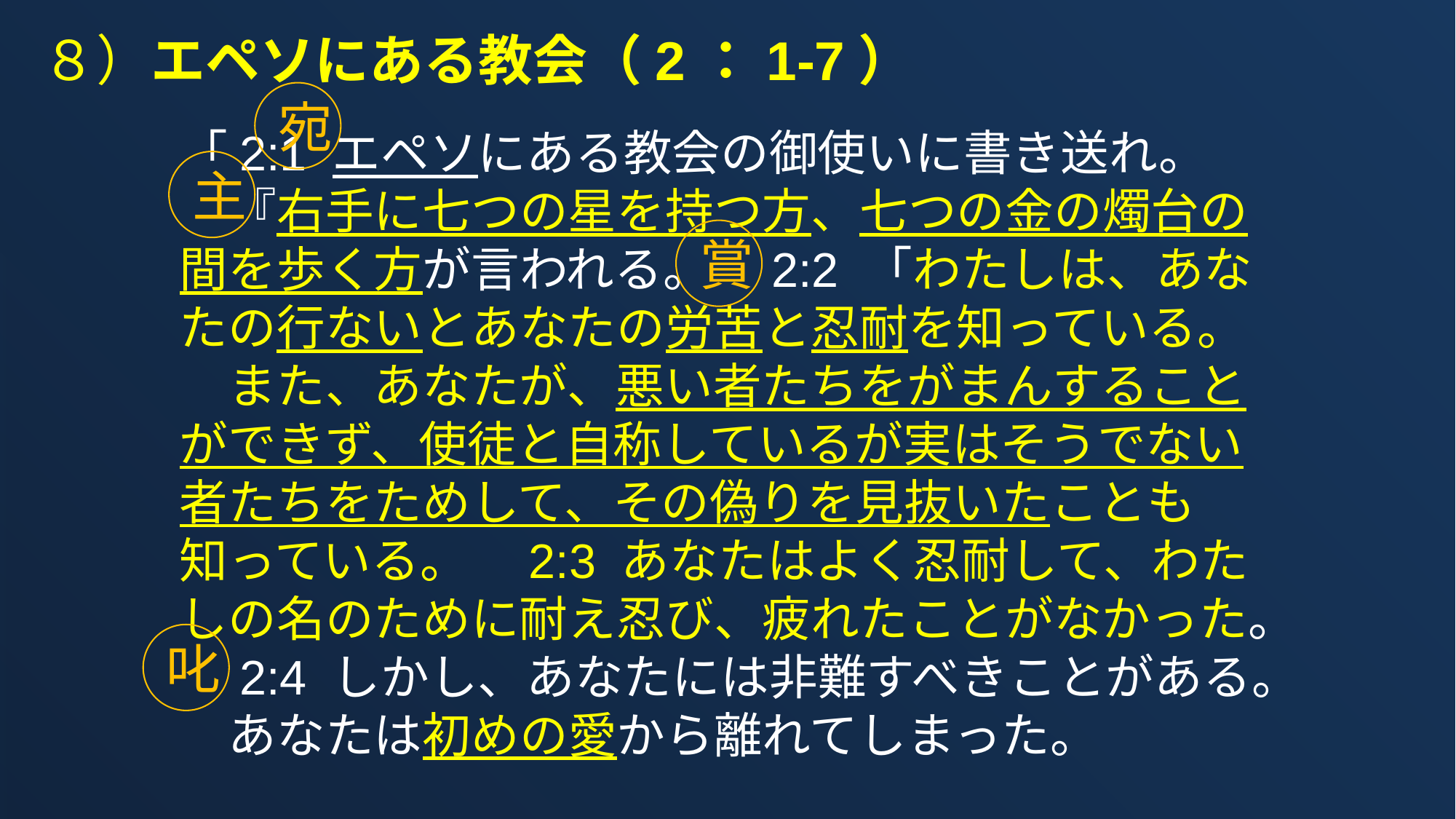

８）エペソにある教会（2：1-7）
宛
「2:1 エペソにある教会の御使いに書き送れ。
　『右手に七つの星を持つ方、七つの金の燭台の間を歩く方が言われる。　2:2 「わたしは、あなたの行ないとあなたの労苦と忍耐を知っている。　また、あなたが、悪い者たちをがまんすることができず、使徒と自称しているが実はそうでない者たちをためして、その偽りを見抜いたことも知っている。　2:3 あなたはよく忍耐して、わたしの名のために耐え忍び、疲れたことがなかった。
　2:4 しかし、あなたには非難すべきことがある。　あなたは初めの愛から離れてしまった。
主
賞
叱